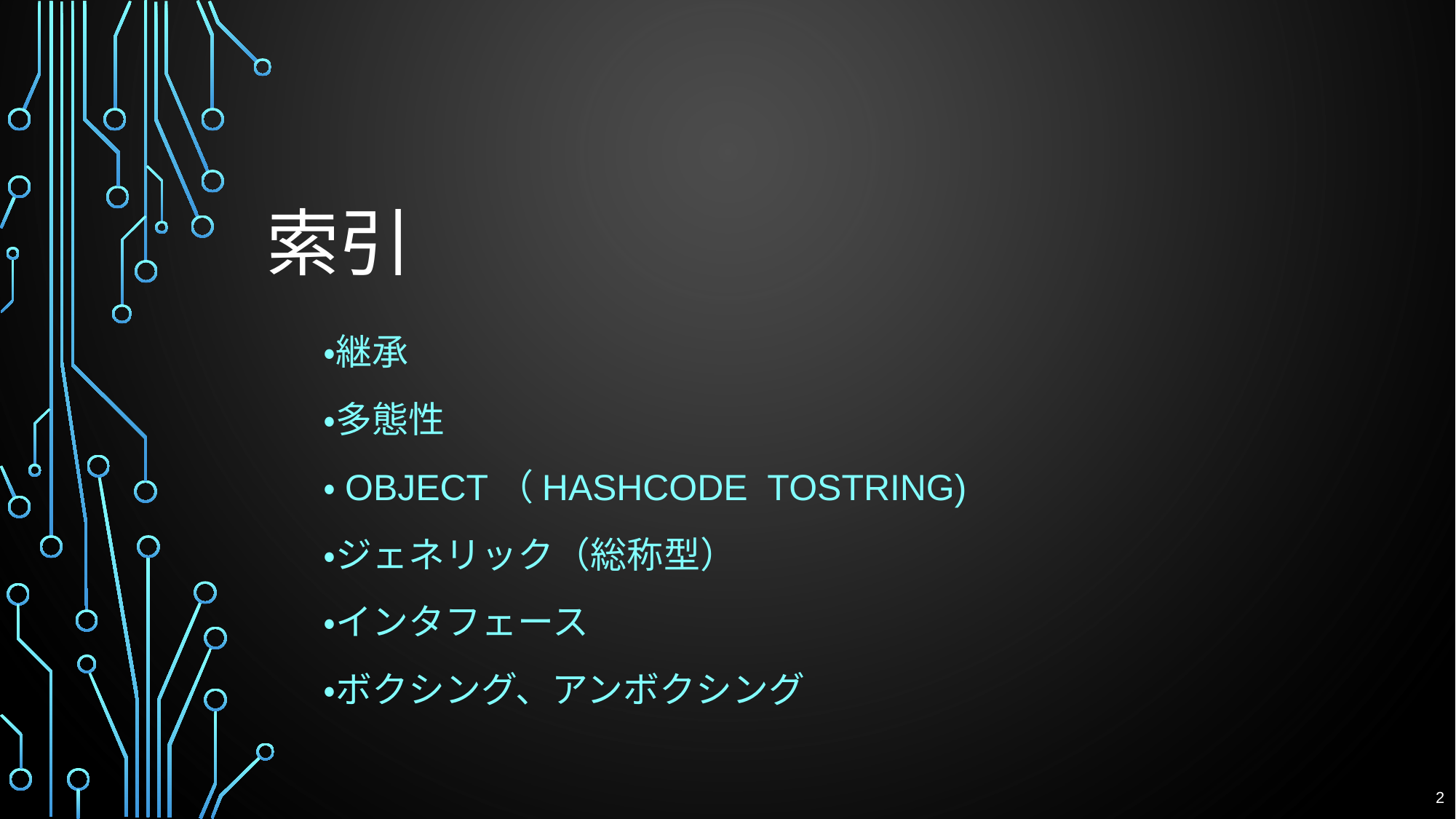

# 索引
・継承
・多態性
・Object（hashcode  tostring)
・ジェネリック（総称型）
・インタフェース
・ボクシング、アンボクシング
2